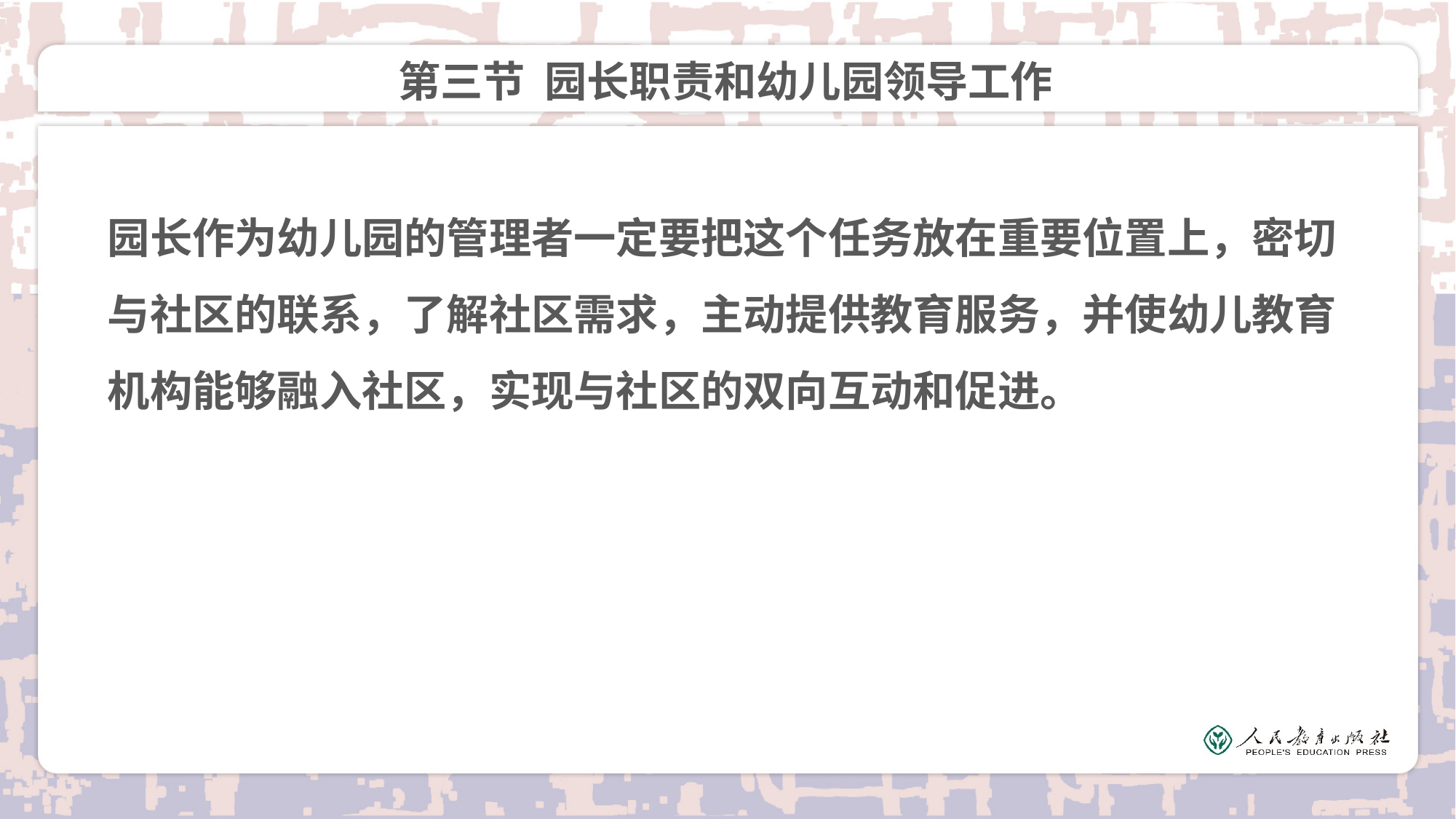

# 第三节  园长职责和幼儿园领导工作
园长作为幼儿园的管理者一定要把这个任务放在重要位置上，密切与社区的联系，了解社区需求，主动提供教育服务，并使幼儿教育机构能够融入社区，实现与社区的双向互动和促进。